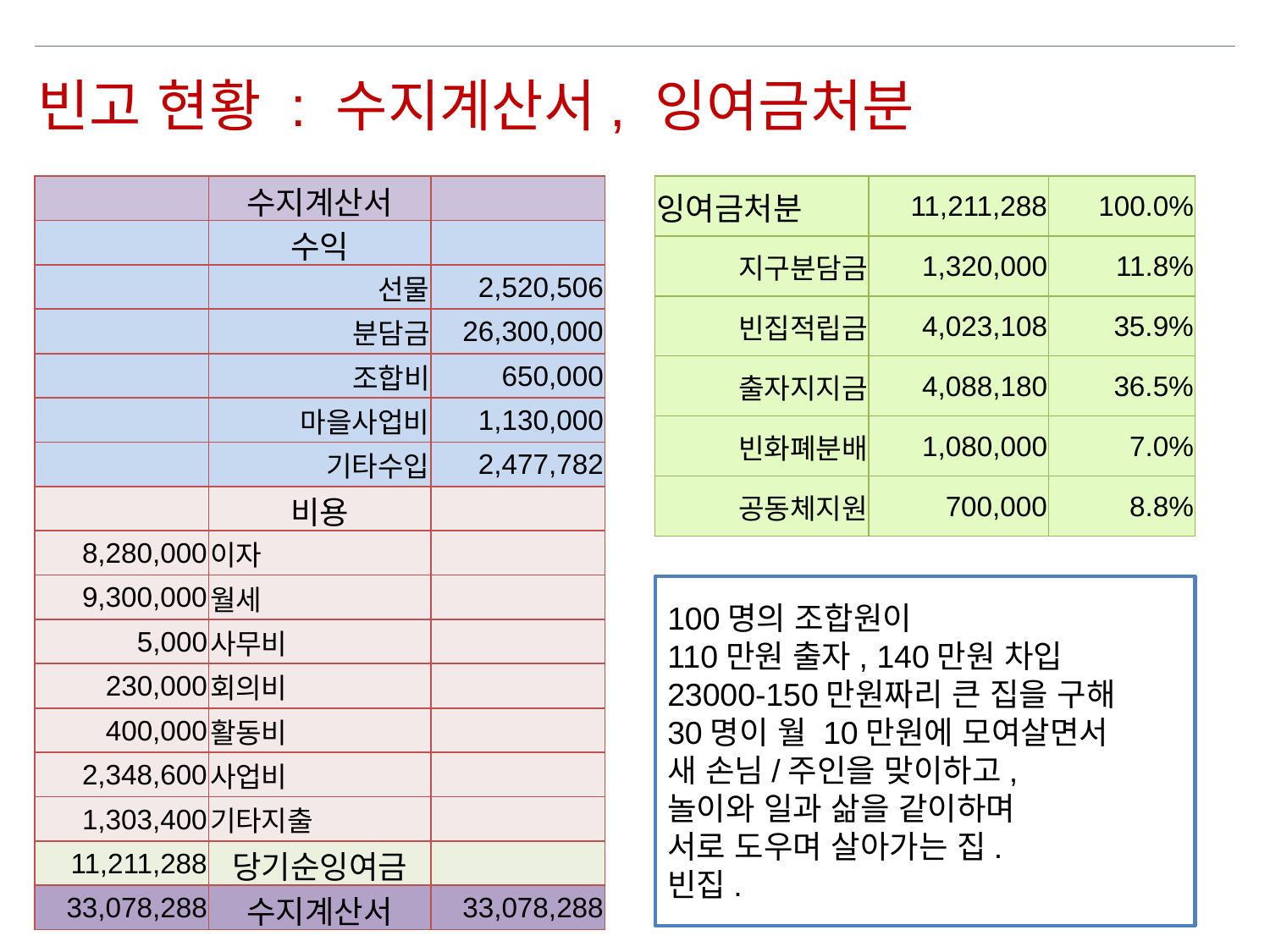

빈고 현황 : 수지계산서, 잉여금처분
|  | 수지계산서 |  |
| --- | --- | --- |
|  | 수익 |  |
|  | 선물 | 2,520,506 |
|  | 분담금 | 26,300,000 |
|  | 조합비 | 650,000 |
|  | 마을사업비 | 1,130,000 |
|  | 기타수입 | 2,477,782 |
|  | 비용 |  |
| 8,280,000 | 이자 |  |
| 9,300,000 | 월세 |  |
| 5,000 | 사무비 |  |
| 230,000 | 회의비 |  |
| 400,000 | 활동비 |  |
| 2,348,600 | 사업비 |  |
| 1,303,400 | 기타지출 |  |
| 11,211,288 | 당기순잉여금 |  |
| 33,078,288 | 수지계산서 | 33,078,288 |
| 잉여금처분 | 11,211,288 | 100.0% |
| --- | --- | --- |
| 지구분담금 | 1,320,000 | 11.8% |
| 빈집적립금 | 4,023,108 | 35.9% |
| 출자지지금 | 4,088,180 | 36.5% |
| 빈화폐분배 | 1,080,000 | 7.0% |
| 공동체지원 | 700,000 | 8.8% |
100명의 조합원이
110만원 출자, 140만원 차입
23000-150만원짜리 큰 집을 구해
30명이 월 10만원에 모여살면서
새 손님/주인을 맞이하고,
놀이와 일과 삶을 같이하며
서로 도우며 살아가는 집.
빈집.